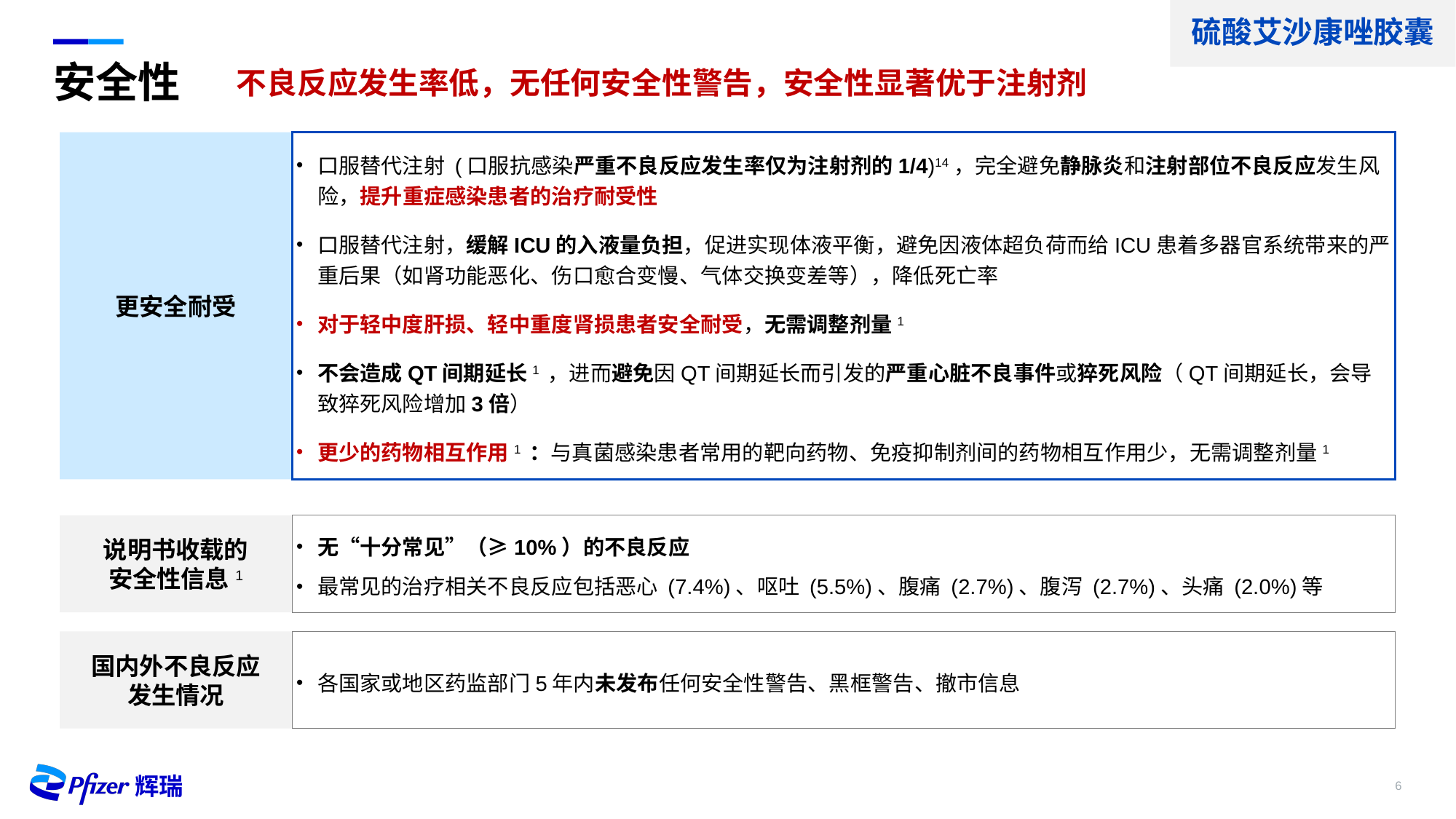

硫酸艾沙康唑胶囊
# 安全性
不良反应发生率低，无任何安全性警告，安全性显著优于注射剂
更安全耐受
口服替代注射 (口服抗感染严重不良反应发生率仅为注射剂的1/4)14，完全避免静脉炎和注射部位不良反应发生风险，提升重症感染患者的治疗耐受性
口服替代注射，缓解ICU的入液量负担，促进实现体液平衡，避免因液体超负荷而给ICU患着多器官系统带来的严重后果（如肾功能恶化、伤口愈合变慢、气体交换变差等），降低死亡率
对于轻中度肝损、轻中重度肾损患者安全耐受，无需调整剂量1
不会造成QT间期延长1 ，进而避免因QT间期延长而引发的严重心脏不良事件或猝死风险（QT间期延长，会导致猝死风险增加3倍）
更少的药物相互作用1 ：与真菌感染患者常用的靶向药物、免疫抑制剂间的药物相互作用少，无需调整剂量1
说明书收载的
安全性信息1
无“十分常见”（≥10%）的不良反应
最常见的治疗相关不良反应包括恶心 (7.4%)、呕吐 (5.5%)、腹痛 (2.7%)、腹泻 (2.7%)、头痛 (2.0%)等
国内外不良反应
发生情况
各国家或地区药监部门5年内未发布任何安全性警告、黑框警告、撤市信息